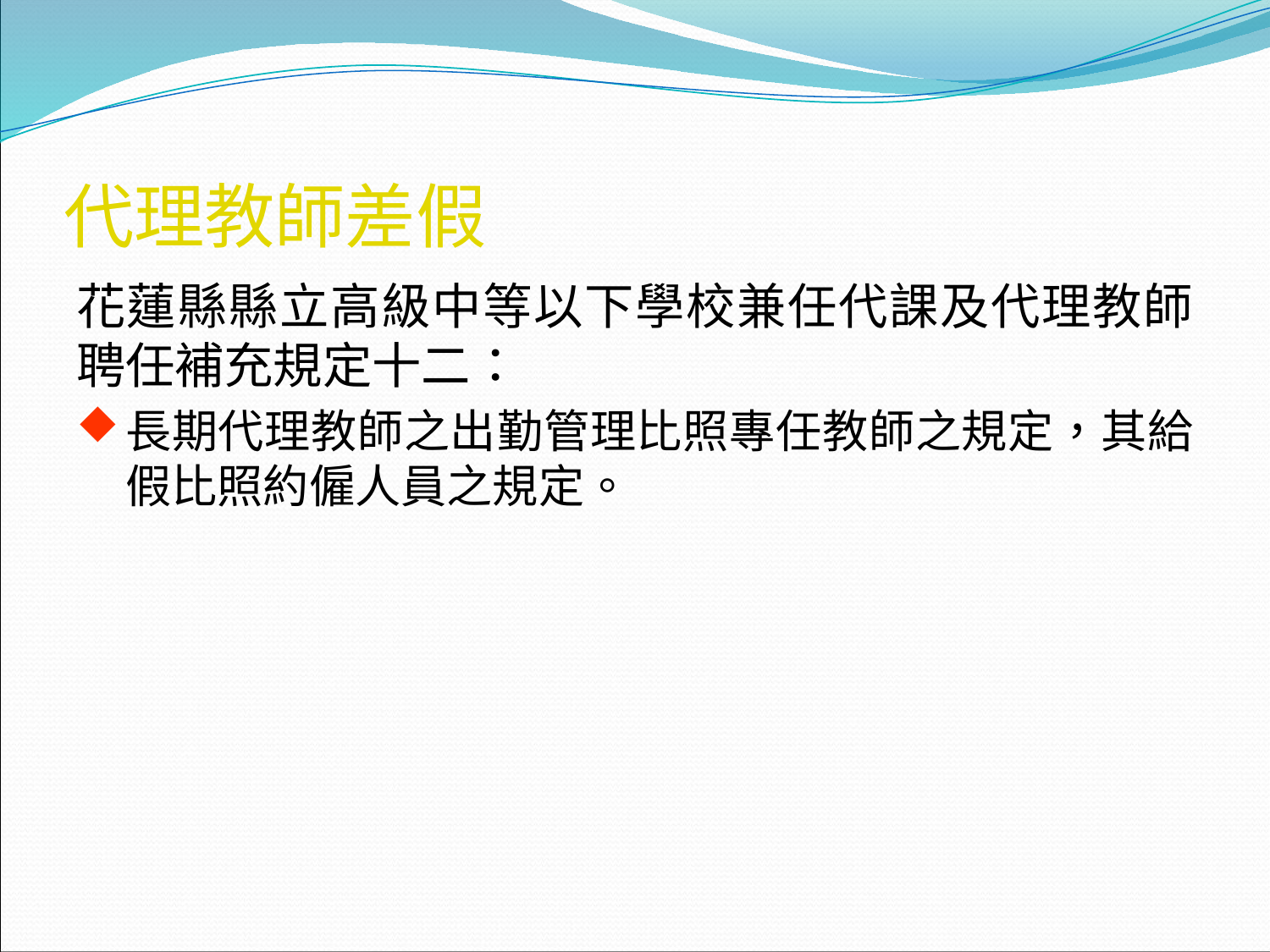

# 代理教師差假
花蓮縣縣立高級中等以下學校兼任代課及代理教師聘任補充規定十二：
長期代理教師之出勤管理比照專任教師之規定，其給假比照約僱人員之規定。